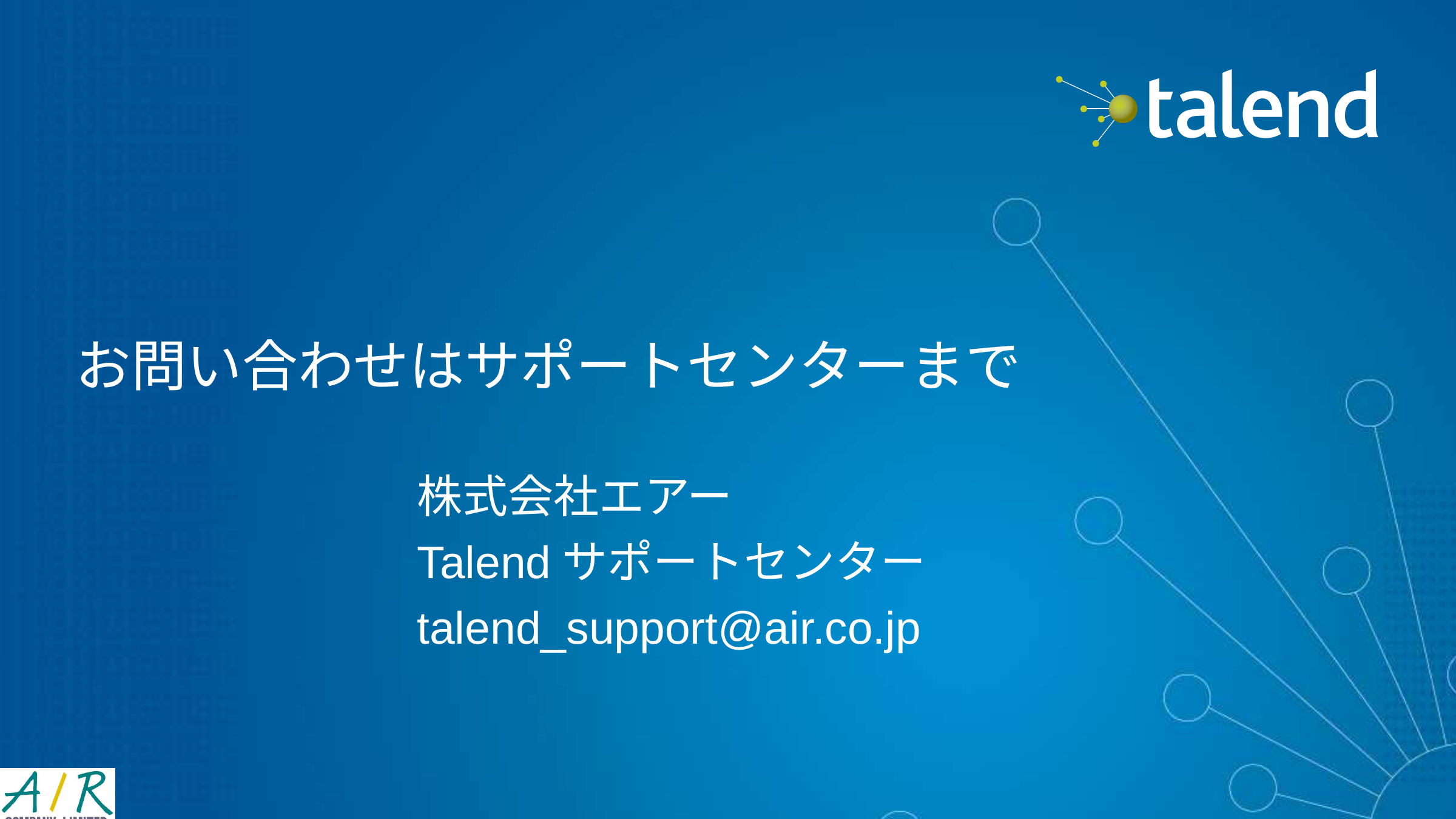

# お問い合わせはサポートセンターまで
株式会社エアー
Talendサポートセンター talend_support@air.co.jp